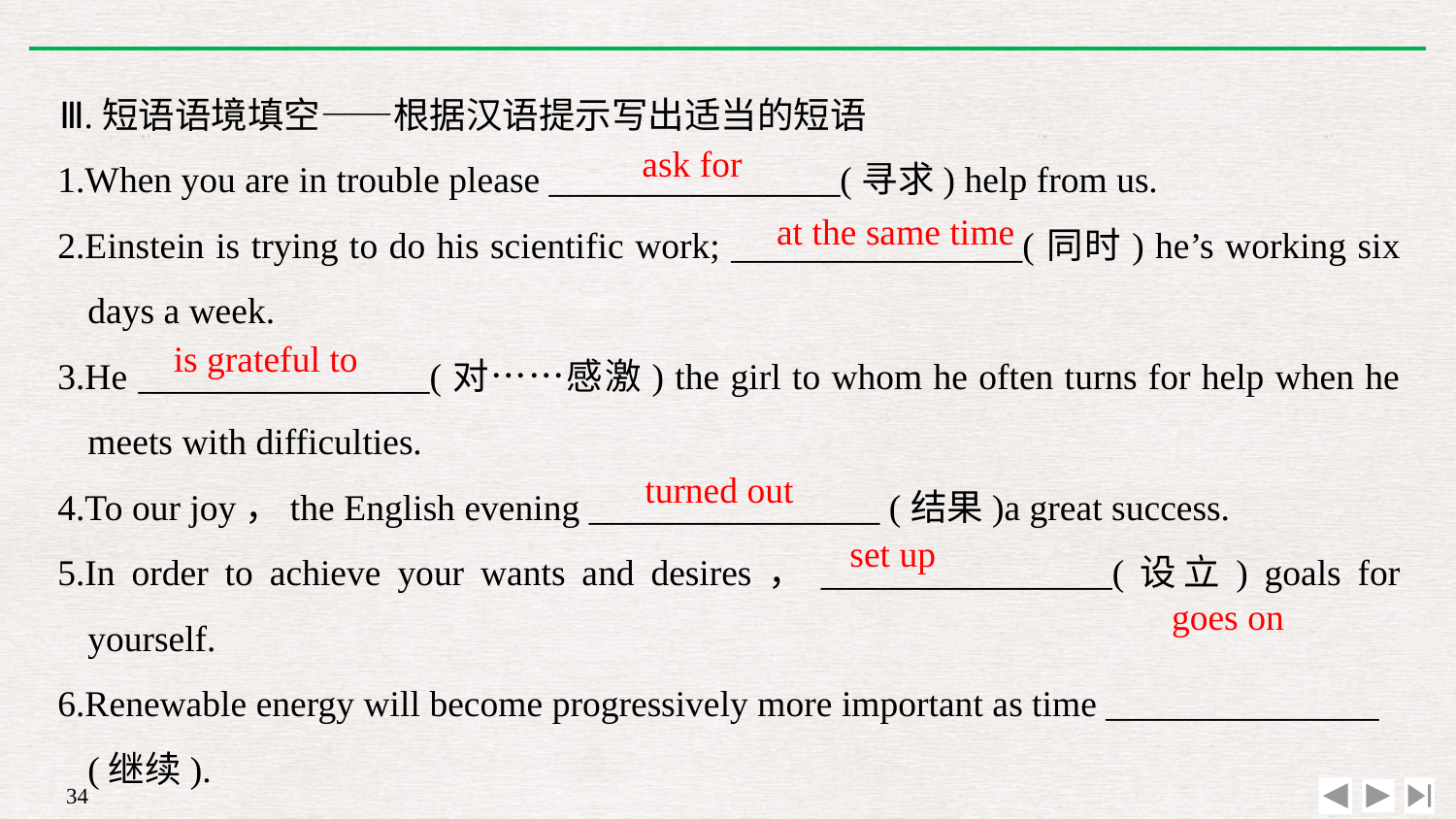

Ⅲ.短语语境填空——根据汉语提示写出适当的短语
1.When you are in trouble please ________________(寻求) help from us.
2.Einstein is trying to do his scientific work; ________________(同时) he’s working six days a week.
3.He ________________(对……感激) the girl to whom he often turns for help when he meets with difficulties.
4.To our joy，the English evening ________________ (结果)a great success.
5.In order to achieve your wants and desires，________________(设立) goals for yourself.
6.Renewable energy will become progressively more important as time _______________
	(继续).
ask for
at the same time
is grateful to
turned out
set up
goes on